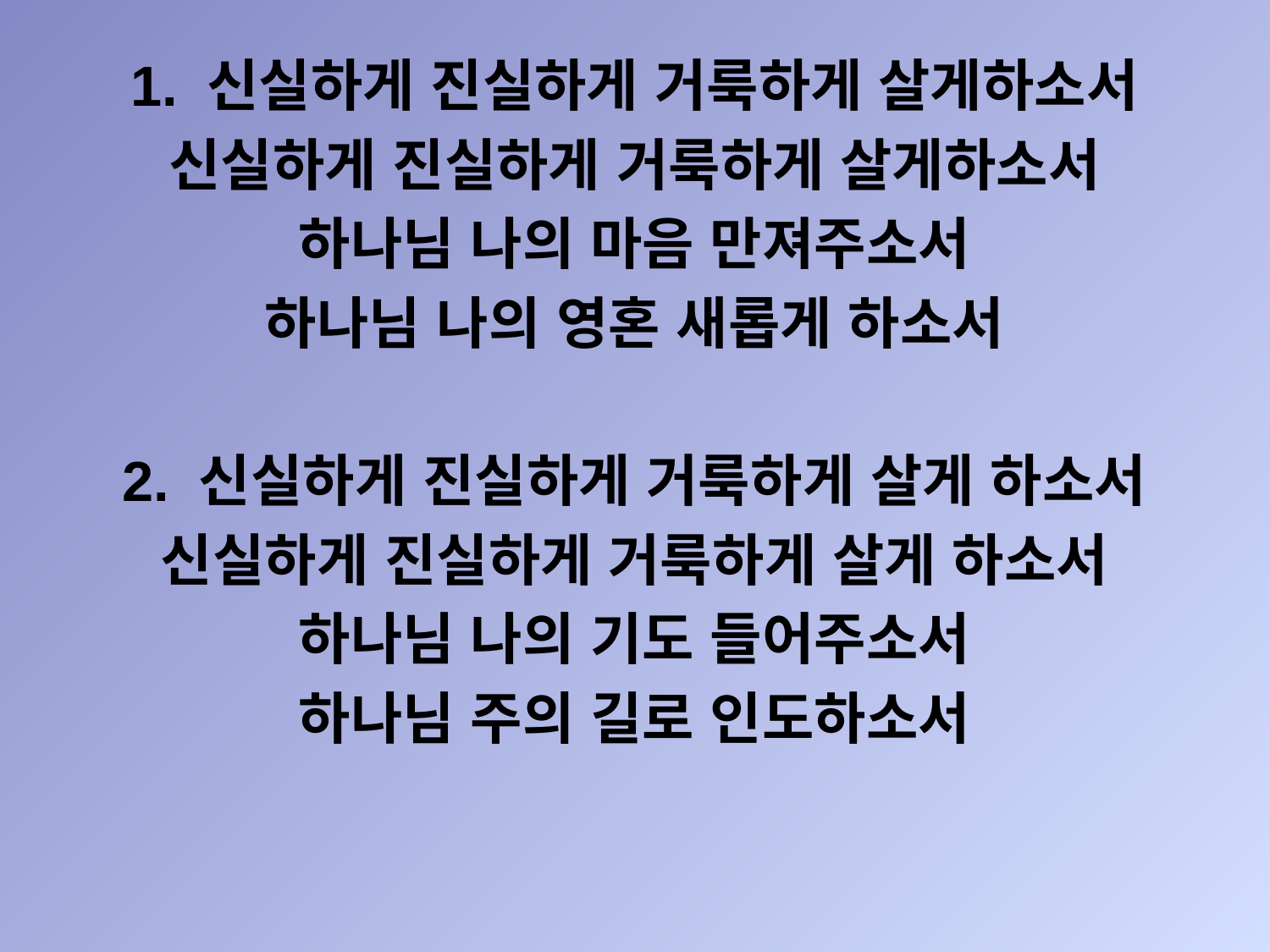

1. 신실하게 진실하게 거룩하게 살게하소서
신실하게 진실하게 거룩하게 살게하소서
하나님 나의 마음 만져주소서
하나님 나의 영혼 새롭게 하소서

2. 신실하게 진실하게 거룩하게 살게 하소서
신실하게 진실하게 거룩하게 살게 하소서
하나님 나의 기도 들어주소서
하나님 주의 길로 인도하소서